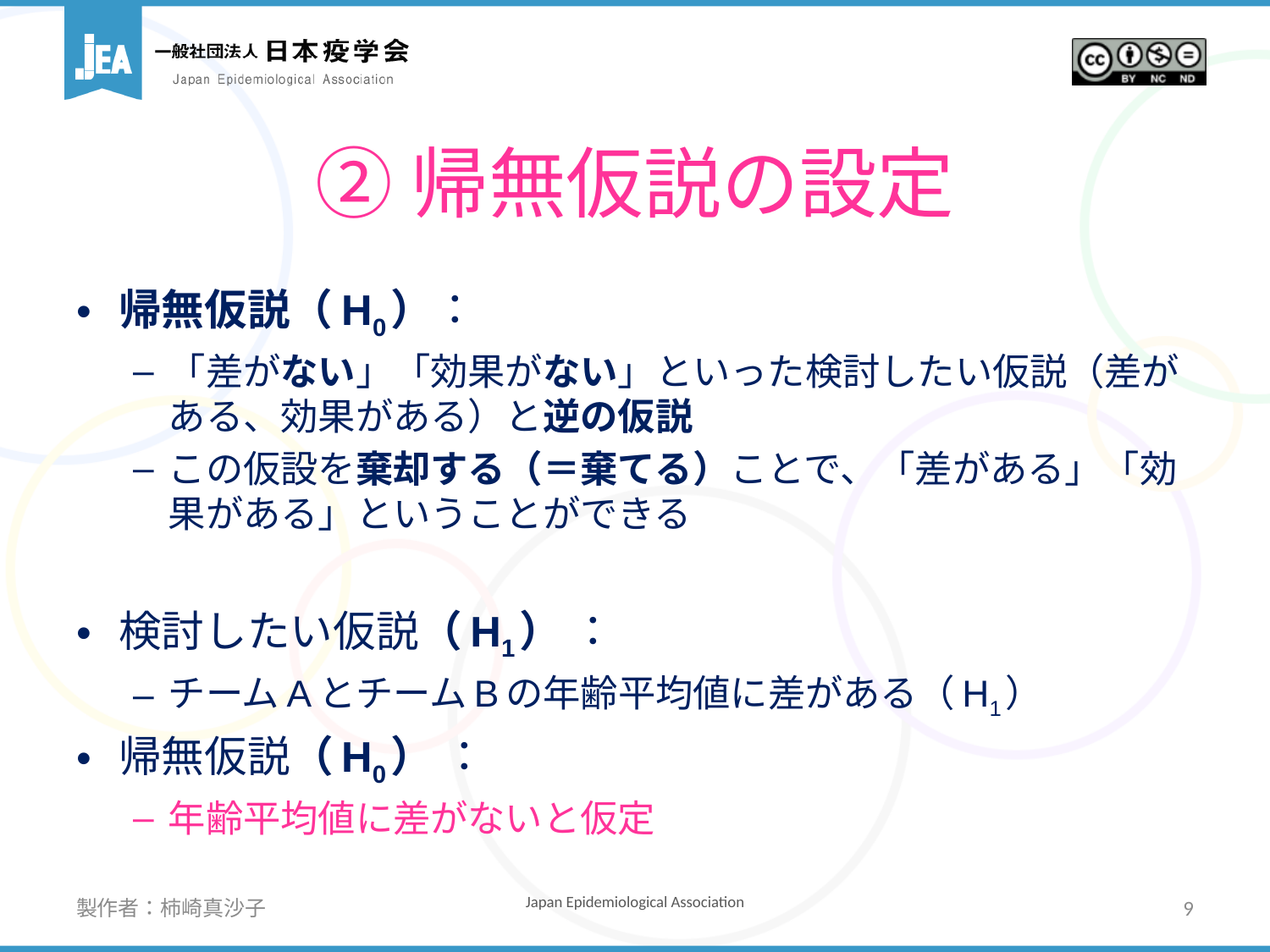

# ②帰無仮説の設定
帰無仮説（H0）：
「差がない」「効果がない」といった検討したい仮説（差がある、効果がある）と逆の仮説
この仮設を棄却する（＝棄てる）ことで、「差がある」「効果がある」ということができる

検討したい仮説（H1） ：
チームAとチームBの年齢平均値に差がある（H1）
帰無仮説（H0） ：
年齢平均値に差がないと仮定

製作者：柿崎真沙子
9